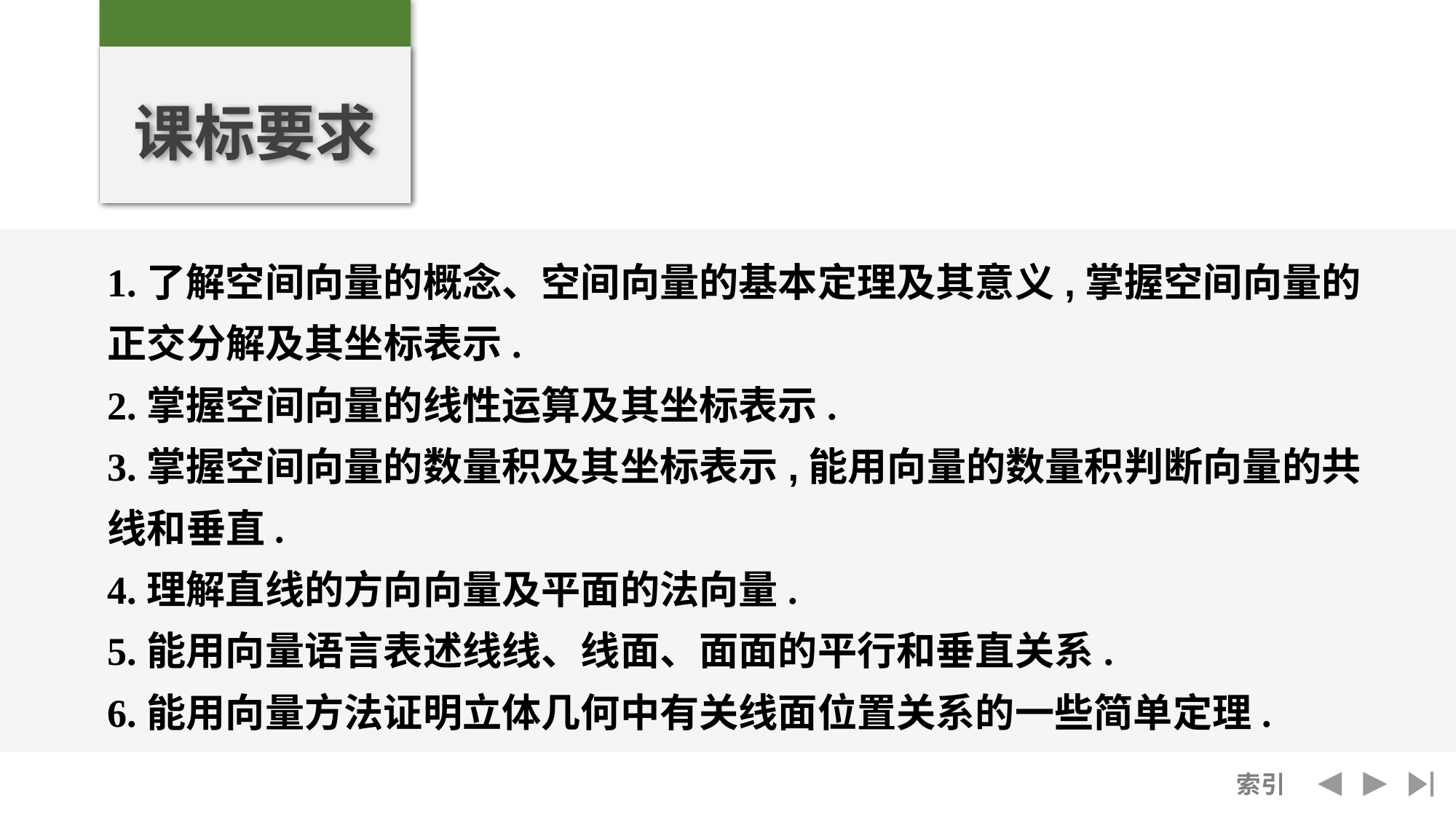

1.了解空间向量的概念、空间向量的基本定理及其意义,掌握空间向量的正交分解及其坐标表示.
2.掌握空间向量的线性运算及其坐标表示.
3.掌握空间向量的数量积及其坐标表示,能用向量的数量积判断向量的共线和垂直.
4.理解直线的方向向量及平面的法向量.
5.能用向量语言表述线线、线面、面面的平行和垂直关系.
6.能用向量方法证明立体几何中有关线面位置关系的一些简单定理.